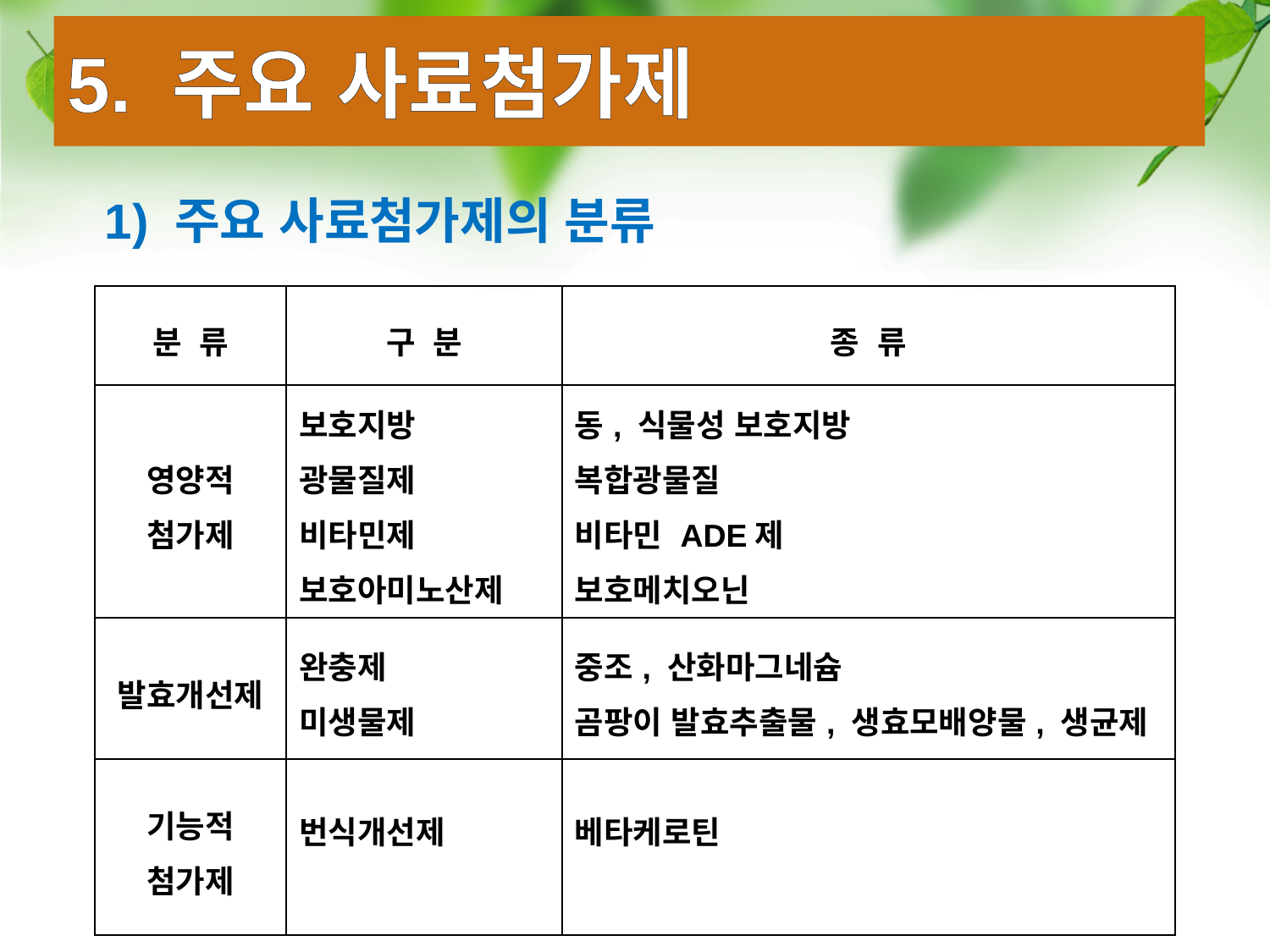

5. 주요 사료첨가제
1) 주요 사료첨가제의 분류
| 분 류 | 구 분 | 종 류 |
| --- | --- | --- |
| 영양적 첨가제 | 보호지방 광물질제 비타민제 보호아미노산제 | 동, 식물성 보호지방 복합광물질 비타민 ADE제 보호메치오닌 |
| 발효개선제 | 완충제 미생물제 | 중조, 산화마그네슘 곰팡이 발효추출물, 생효모배양물, 생균제 |
| 기능적 첨가제 | 번식개선제 | 베타케로틴 |